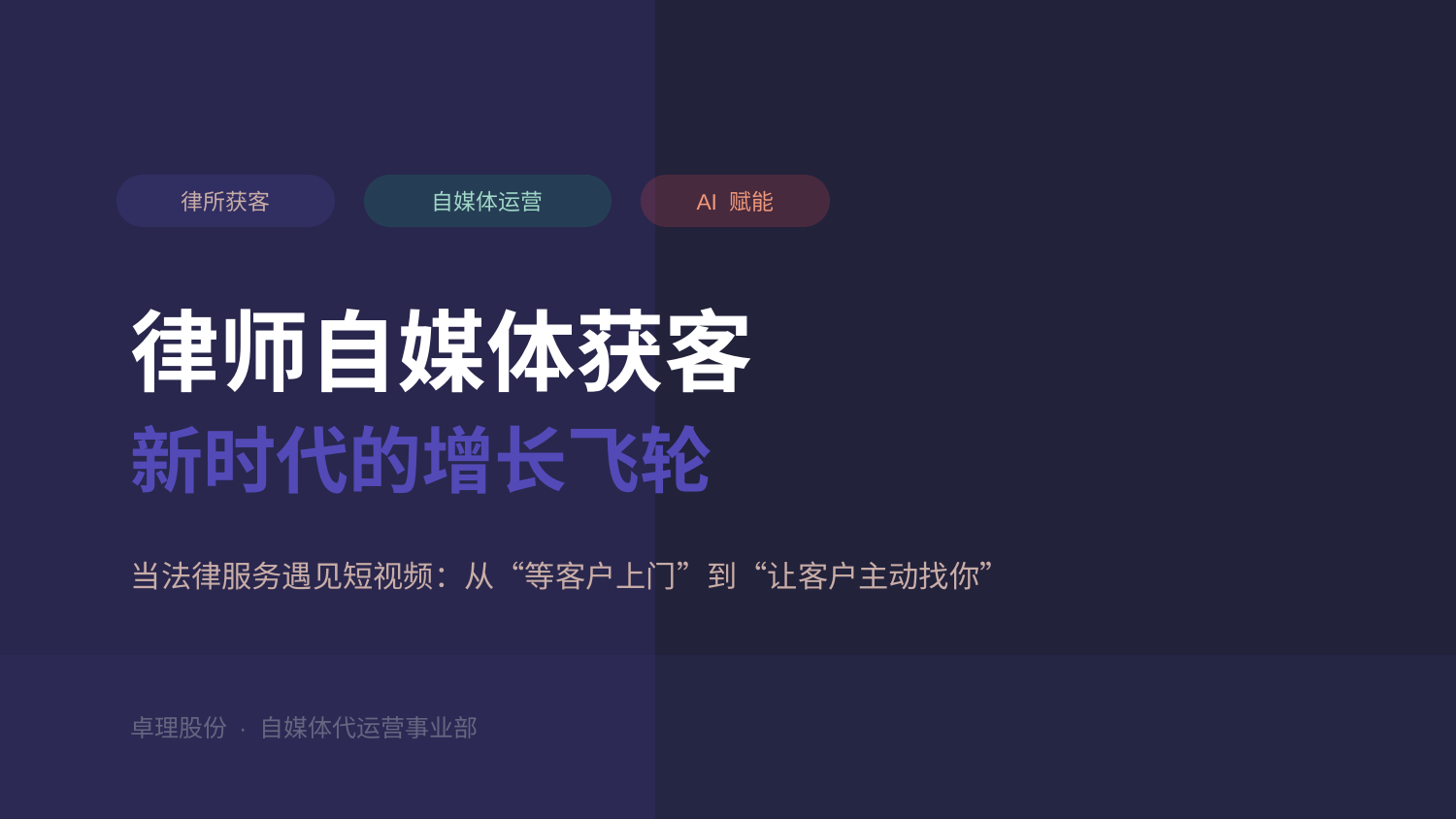

律所获客

自媒体运营

AI 赋能
律师自媒体获客
新时代的增长飞轮
当法律服务遇见短视频：从“等客户上门”到“让客户主动找你”

卓理股份 · 自媒体代运营事业部